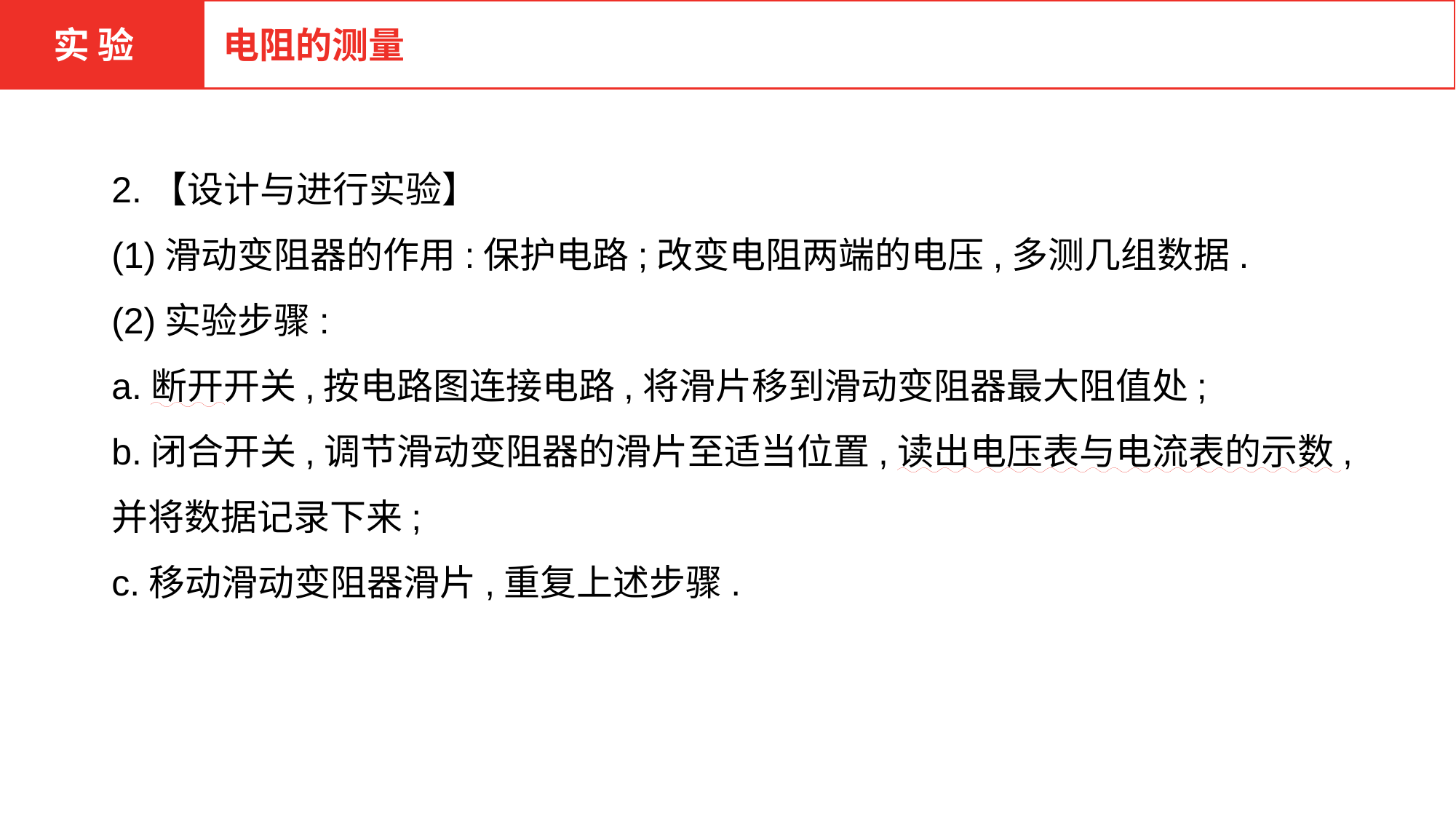

实 验
电阻的测量
2.【设计与进行实验】
(1)滑动变阻器的作用:保护电路;改变电阻两端的电压,多测几组数据.
(2)实验步骤:
a.断开开关,按电路图连接电路,将滑片移到滑动变阻器最大阻值处;
b.闭合开关,调节滑动变阻器的滑片至适当位置,读出电压表与电流表的示数,并将数据记录下来;
c.移动滑动变阻器滑片,重复上述步骤.